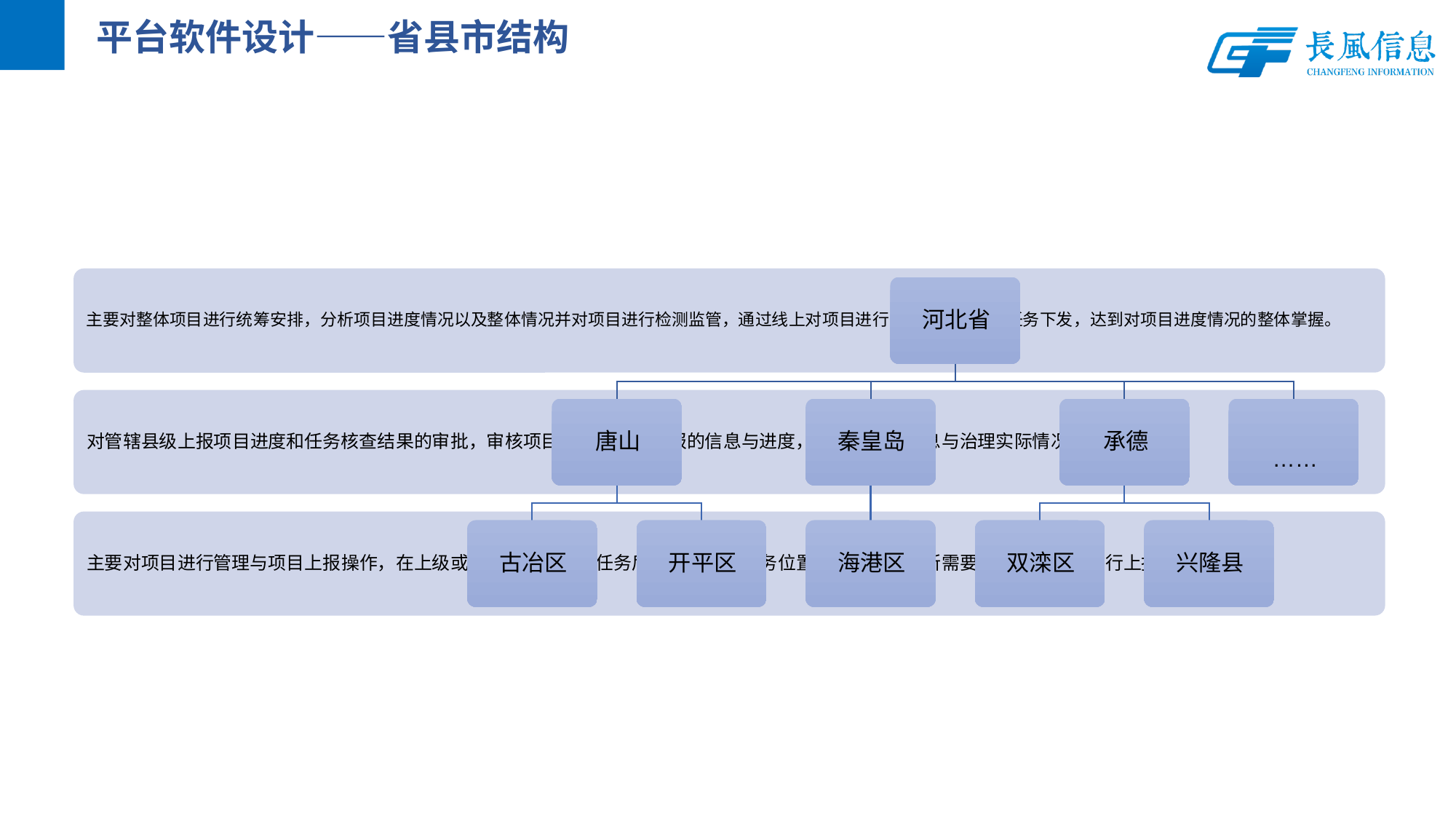

平台软件设计——省县市结构
主要对项目进行管理与项目上报操作，在上级或者省级下发核查任务后，根据下发任务位置进行采集任务所需要的相关信息并进行上报。
对管辖县级上报项目进度和任务核查结果的审批，审核项目在治理阶段上报的信息与进度，保障上报的信息与治理实际情况一致性。
主要对整体项目进行统筹安排，分析项目进度情况以及整体情况并对项目进行检测监管，通过线上对项目进行临时或长期核查任务下发，达到对项目进度情况的整体掌握。
河北省
唐山
古冶区
开平区
秦皇岛
海港区
承德
双滦区
兴隆县

……